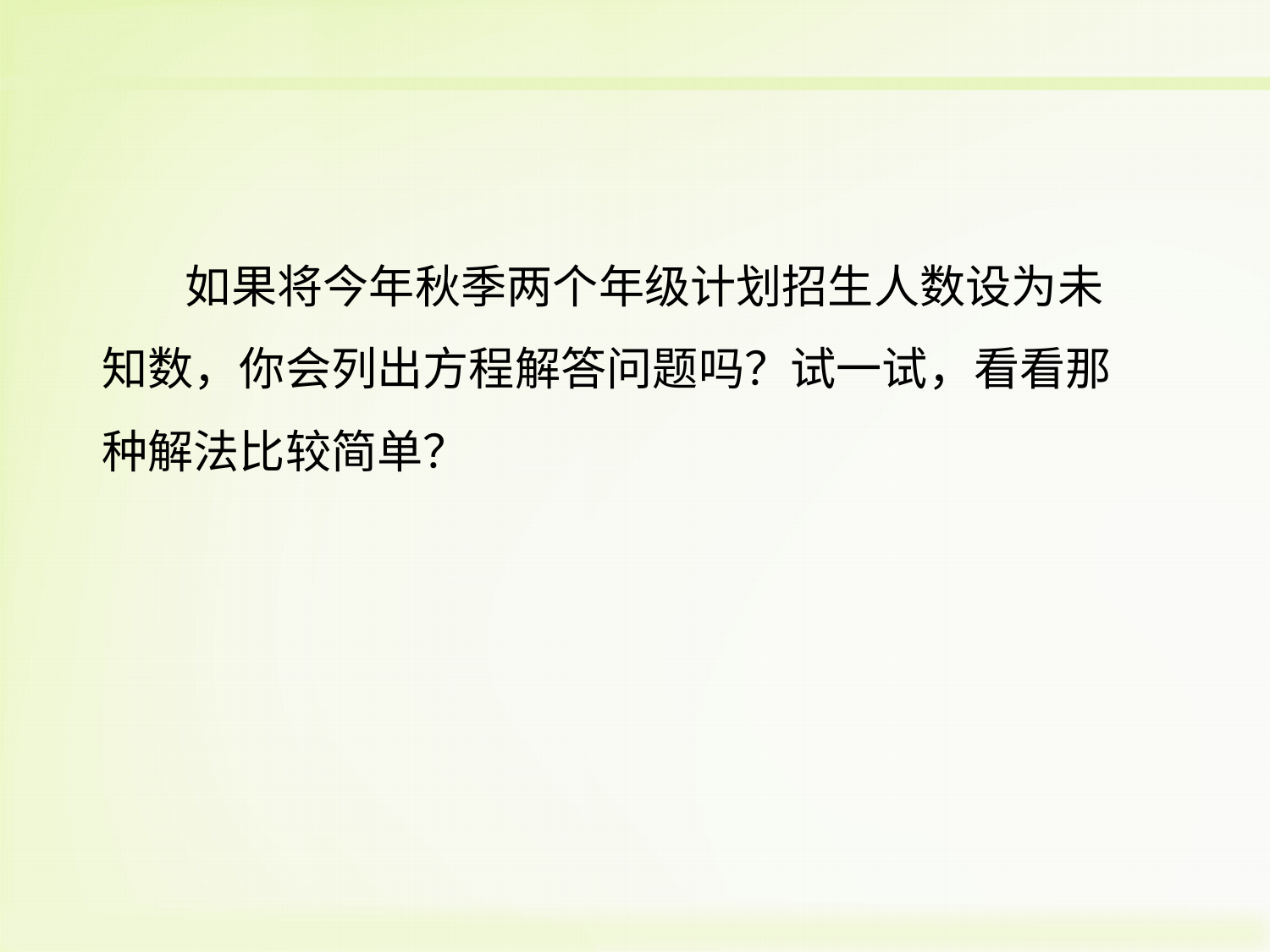

如果将今年秋季两个年级计划招生人数设为未知数，你会列出方程解答问题吗？试一试，看看那种解法比较简单？